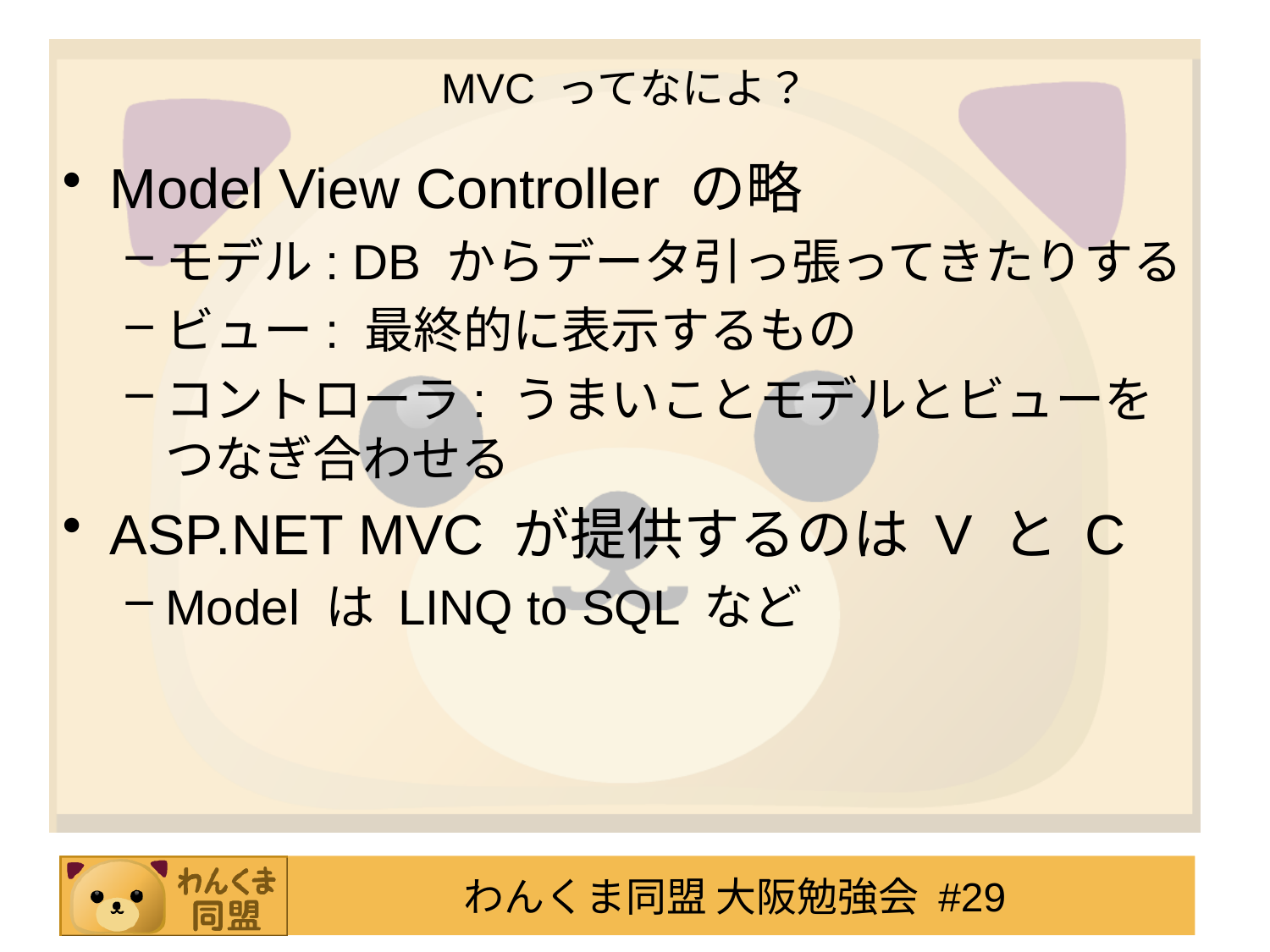

# MVC ってなによ？
Model View Controller の略
モデル: DB からデータ引っ張ってきたりする
ビュー: 最終的に表示するもの
コントローラ: うまいことモデルとビューをつなぎ合わせる
ASP.NET MVC が提供するのは V と C
Model は LINQ to SQL など